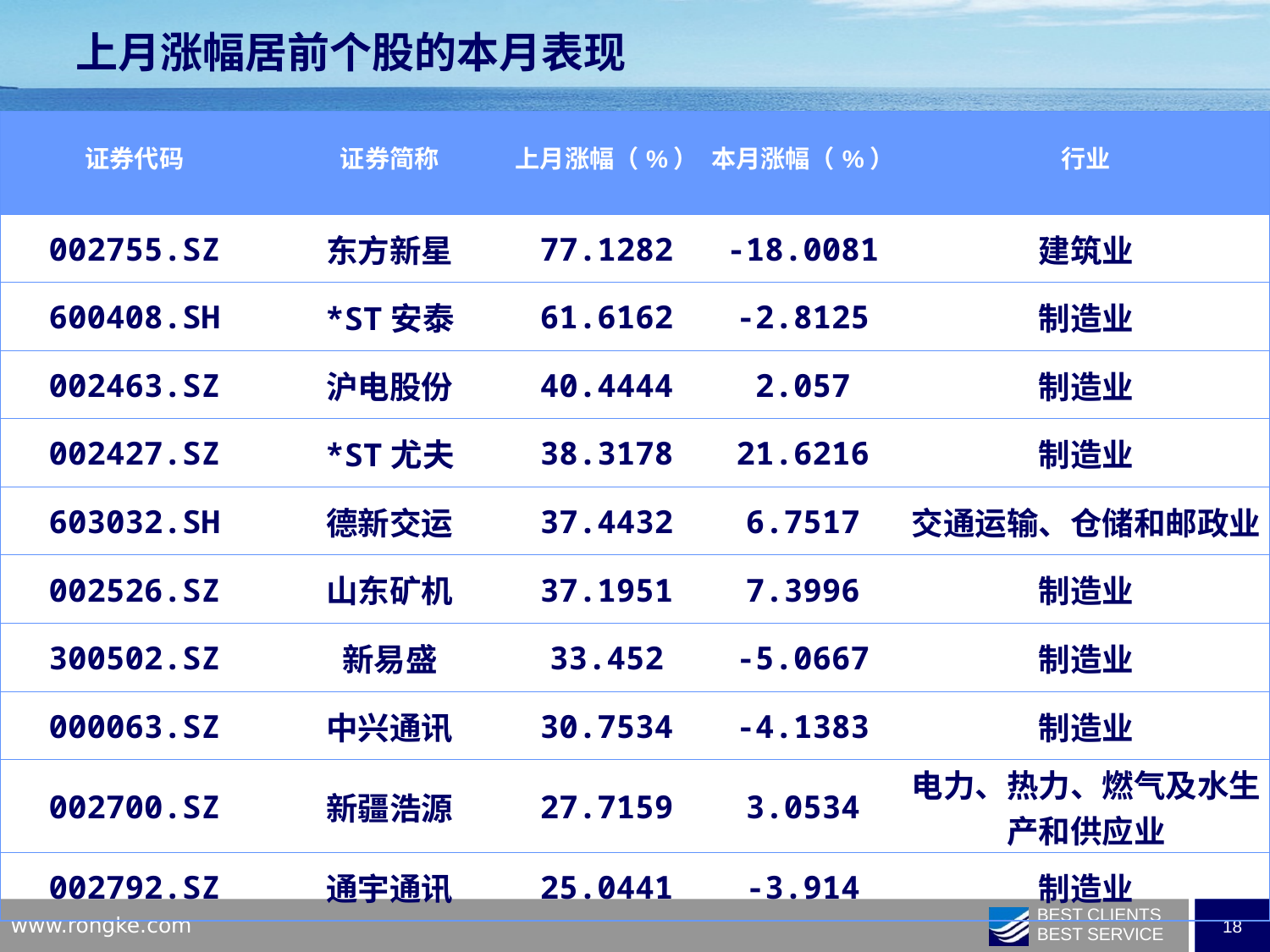

上月涨幅居前个股的本月表现
| 证券代码 | 证券简称 | 上月涨幅（%） | 本月涨幅（%） | 行业 |
| --- | --- | --- | --- | --- |
| 002755.SZ | 东方新星 | 77.1282 | -18.0081 | 建筑业 |
| 600408.SH | \*ST安泰 | 61.6162 | -2.8125 | 制造业 |
| 002463.SZ | 沪电股份 | 40.4444 | 2.057 | 制造业 |
| 002427.SZ | \*ST尤夫 | 38.3178 | 21.6216 | 制造业 |
| 603032.SH | 德新交运 | 37.4432 | 6.7517 | 交通运输、仓储和邮政业 |
| 002526.SZ | 山东矿机 | 37.1951 | 7.3996 | 制造业 |
| 300502.SZ | 新易盛 | 33.452 | -5.0667 | 制造业 |
| 000063.SZ | 中兴通讯 | 30.7534 | -4.1383 | 制造业 |
| 002700.SZ | 新疆浩源 | 27.7159 | 3.0534 | 电力、热力、燃气及水生产和供应业 |
| 002792.SZ | 通宇通讯 | 25.0441 | -3.914 | 制造业 |